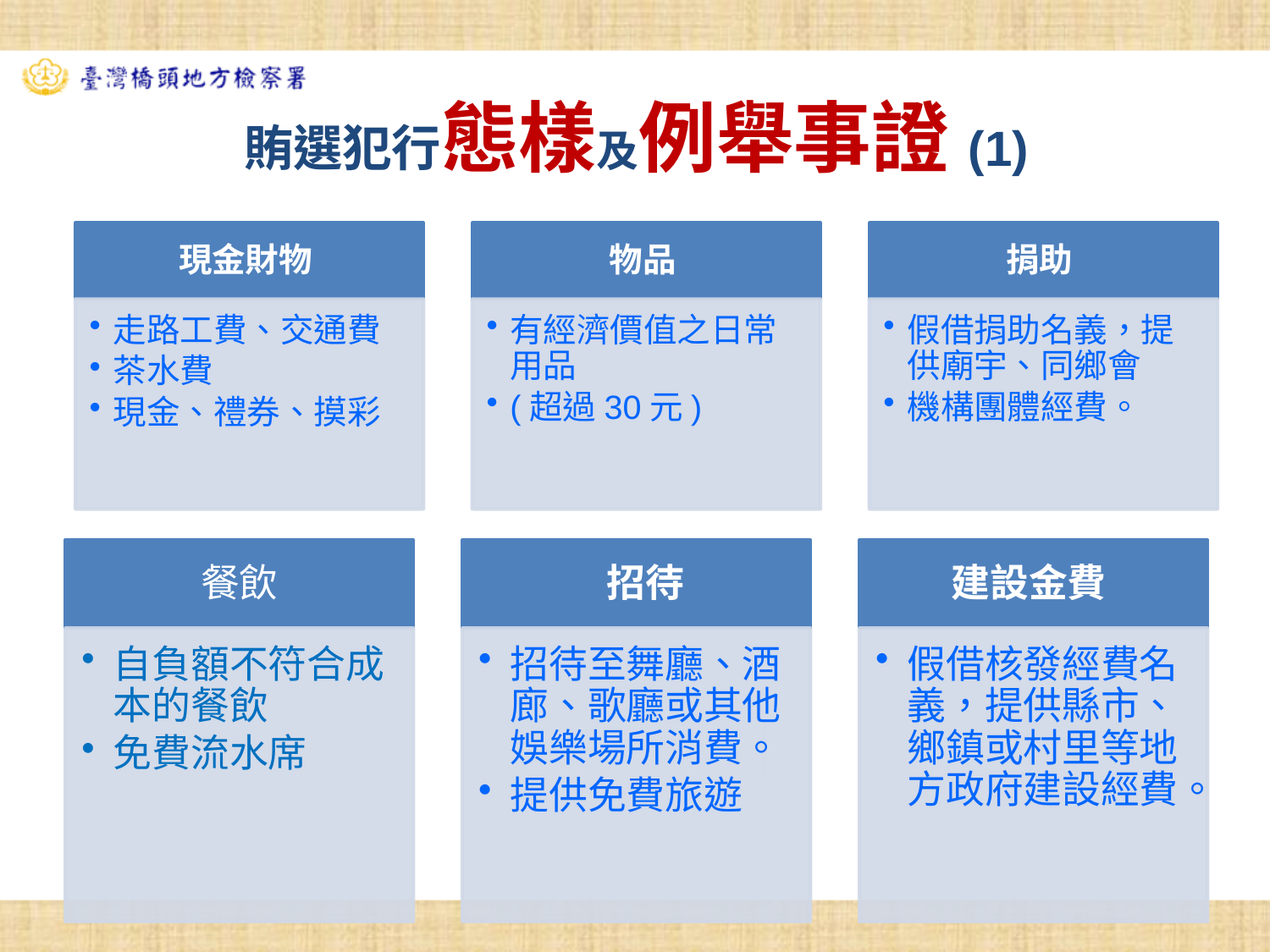

# 賄選犯行態樣及例舉事證(1)
現金財物
走路工費、交通費
茶水費
現金、禮券、摸彩
物品
有經濟價值之日常用品
(超過30元)
捐助
假借捐助名義，提供廟宇、同鄉會
機構團體經費。
餐飲
自負額不符合成本的餐飲
免費流水席
 招待
招待至舞廳、酒廊、歌廳或其他娛樂場所消費。
提供免費旅遊
建設金費
假借核發經費名義，提供縣市、鄉鎮或村里等地方政府建設經費。